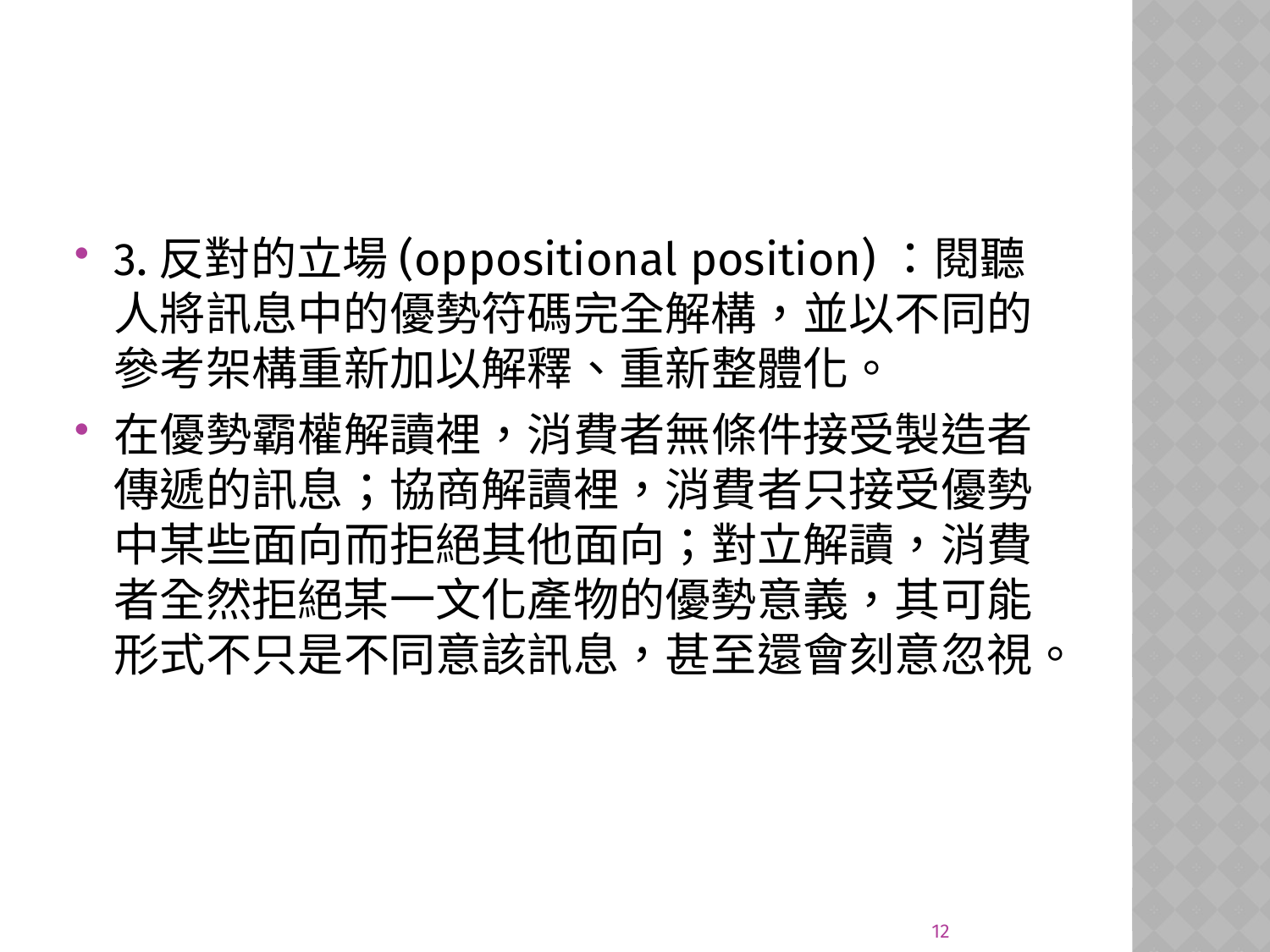

#
3.反對的立場(oppositional position)：閱聽人將訊息中的優勢符碼完全解構，並以不同的參考架構重新加以解釋、重新整體化。
在優勢霸權解讀裡，消費者無條件接受製造者傳遞的訊息；協商解讀裡，消費者只接受優勢中某些面向而拒絕其他面向；對立解讀，消費者全然拒絕某一文化產物的優勢意義，其可能形式不只是不同意該訊息，甚至還會刻意忽視。
12